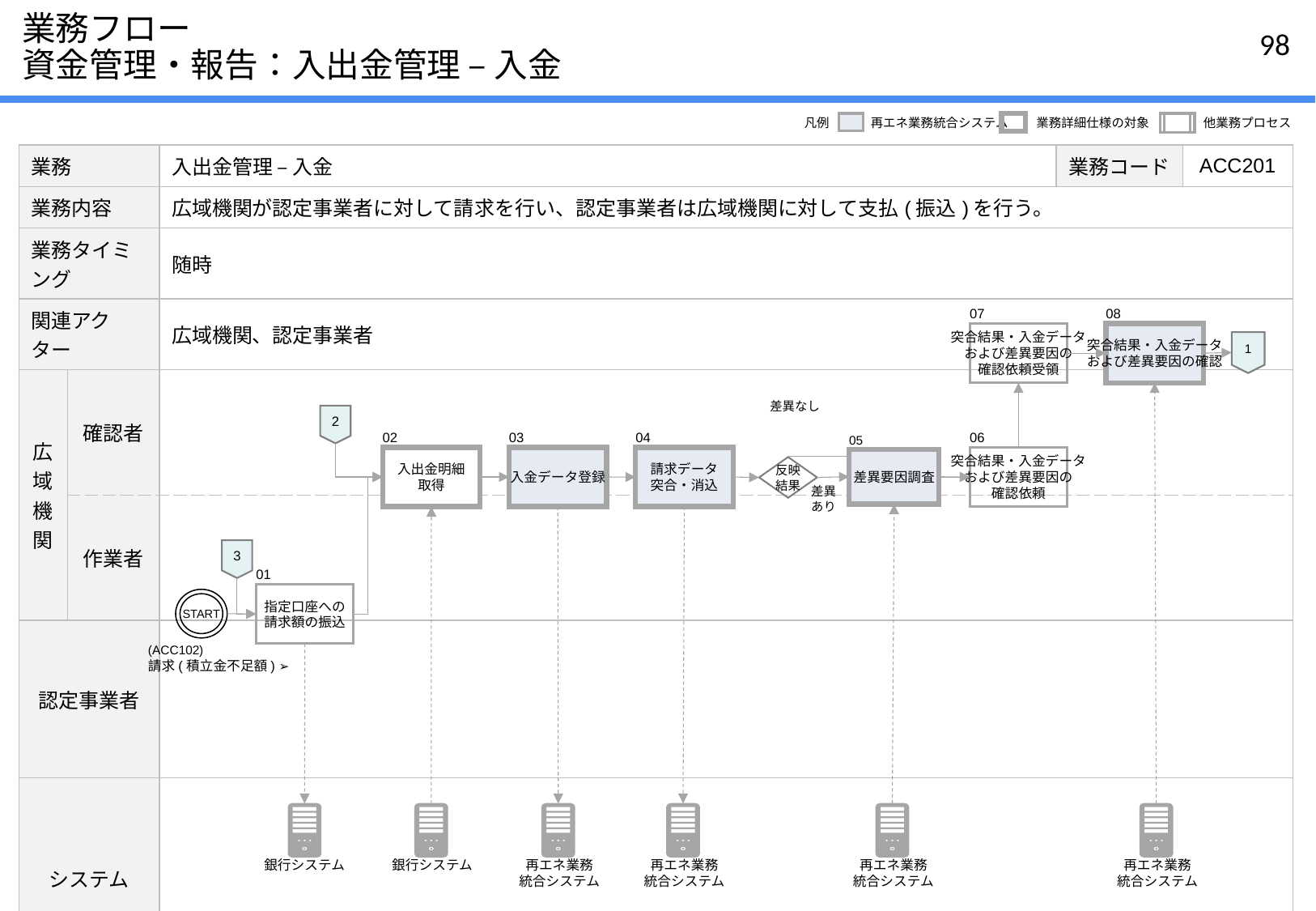

# 業務フロー 資金管理・報告：入出金管理 – 入金
凡例
再エネ業務統合システム
業務詳細仕様の対象
他業務プロセス

| 業務 |  | 入出金管理 – 入金 | 業務コード | ACC201 |
| --- | --- | --- | --- | --- |
| 業務内容 |  | 広域機関が認定事業者に対して請求を行い、認定事業者は広域機関に対して支払(振込)を行う。 |  |  |
| 業務タイミング |  | 随時 |  |  |
| 関連アクター |  | 広域機関、認定事業者 |  |  |
| 広域機関 | 確認者 |  |  |  |
|  | 作業者 |  |  |  |
| 認定事業者 |  |  |  |  |
| システム |  |  |  |  |
07
突合結果・入金データ
および差異要因の
確認依頼受領
08
突合結果・入金データ
および差異要因の確認
1
差異なし
2
02
入出金明細
取得
03
入金データ登録
04
請求データ
突合・消込
06
突合結果・入金データ
および差異要因の
確認依頼
05
差異要因調査
反映
結果
差異
あり
3
01

指定口座への
請求額の振込

START
(ACC102)
請求(積立金不足額) ➢

銀行システム
銀行システム
再エネ業務
統合システム
再エネ業務
統合システム
再エネ業務
統合システム
再エネ業務
統合システム